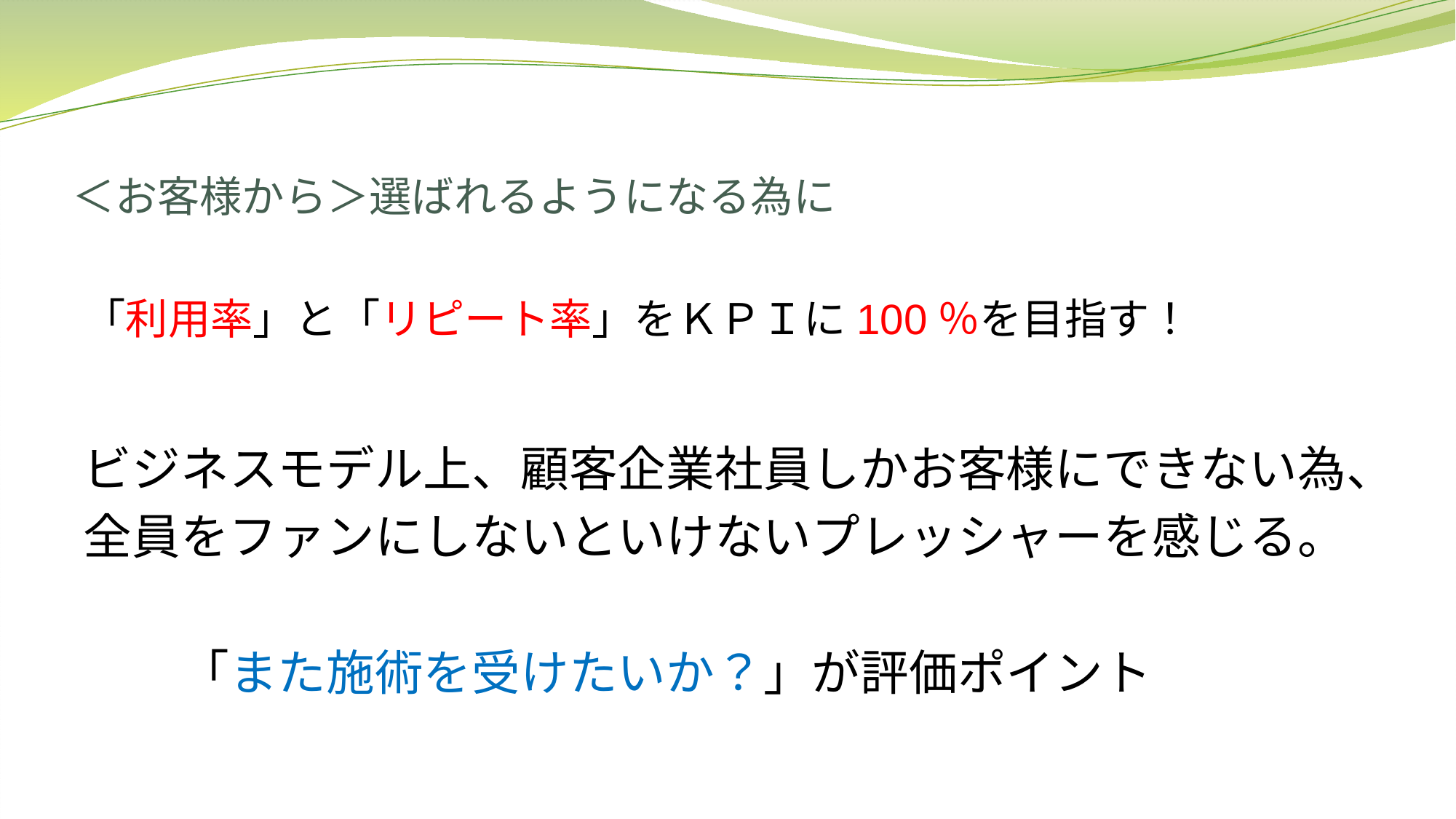

# ＜お客様から＞選ばれるようになる為に

「利用率」と「リピート率」をＫＰＩに100％を目指す！

ビジネスモデル上、顧客企業社員しかお客様にできない為、
全員をファンにしないといけないプレッシャーを感じる。

　　「また施術を受けたいか？」が評価ポイント